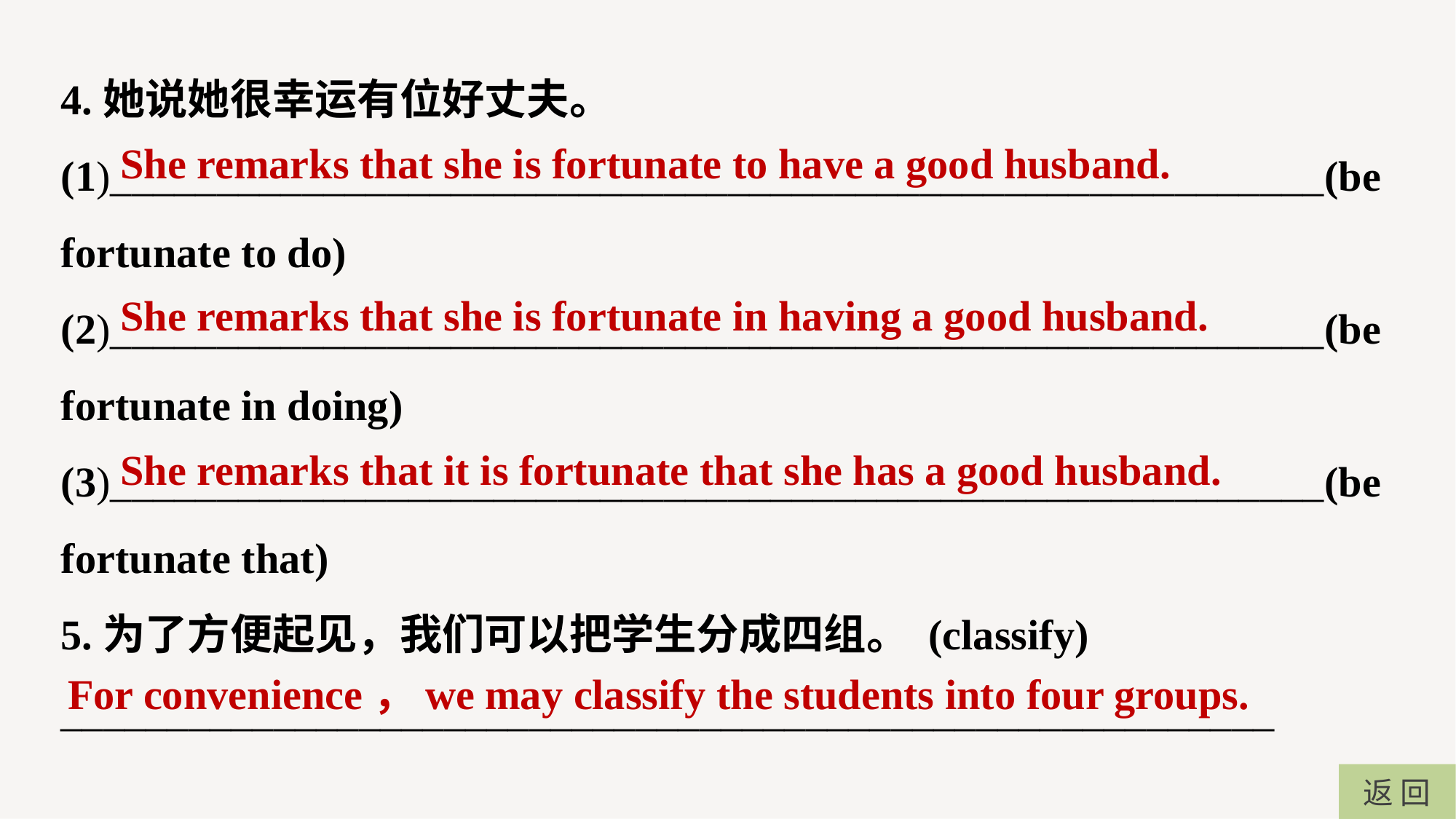

4.她说她很幸运有位好丈夫。
(1)_________________________________________________________(be fortunate to do)
(2)_________________________________________________________(be fortunate in doing)
(3)_________________________________________________________(be fortunate that)
5.为了方便起见，我们可以把学生分成四组。 (classify)
_________________________________________________________
She remarks that she is fortunate to have a good husband.
She remarks that she is fortunate in having a good husband.
She remarks that it is fortunate that she has a good husband.
For convenience，we may classify the students into four groups.
返 回